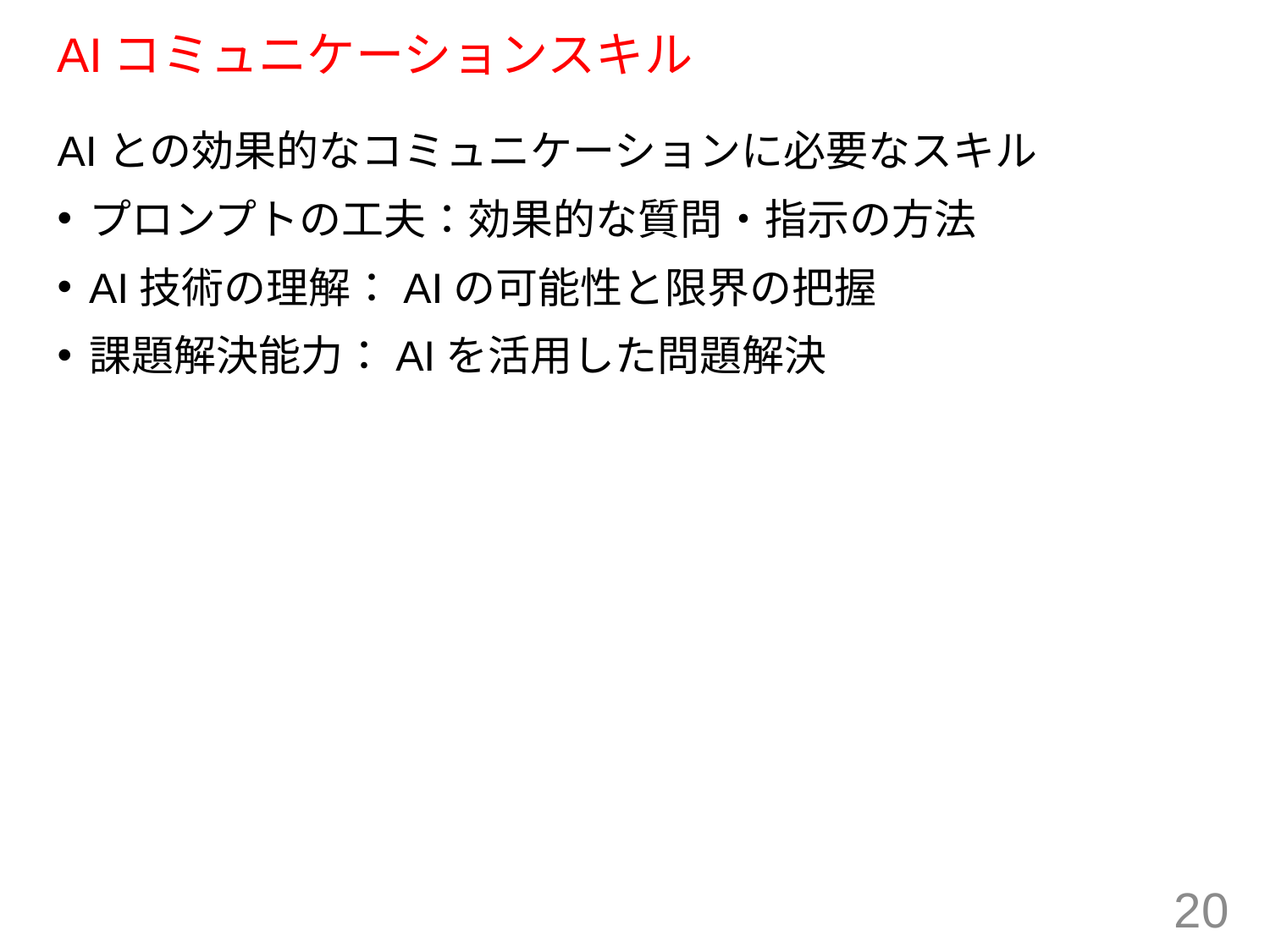

# AIコミュニケーションスキル
AIとの効果的なコミュニケーションに必要なスキル
プロンプトの工夫：効果的な質問・指示の方法
AI技術の理解：AIの可能性と限界の把握
課題解決能力：AIを活用した問題解決

20